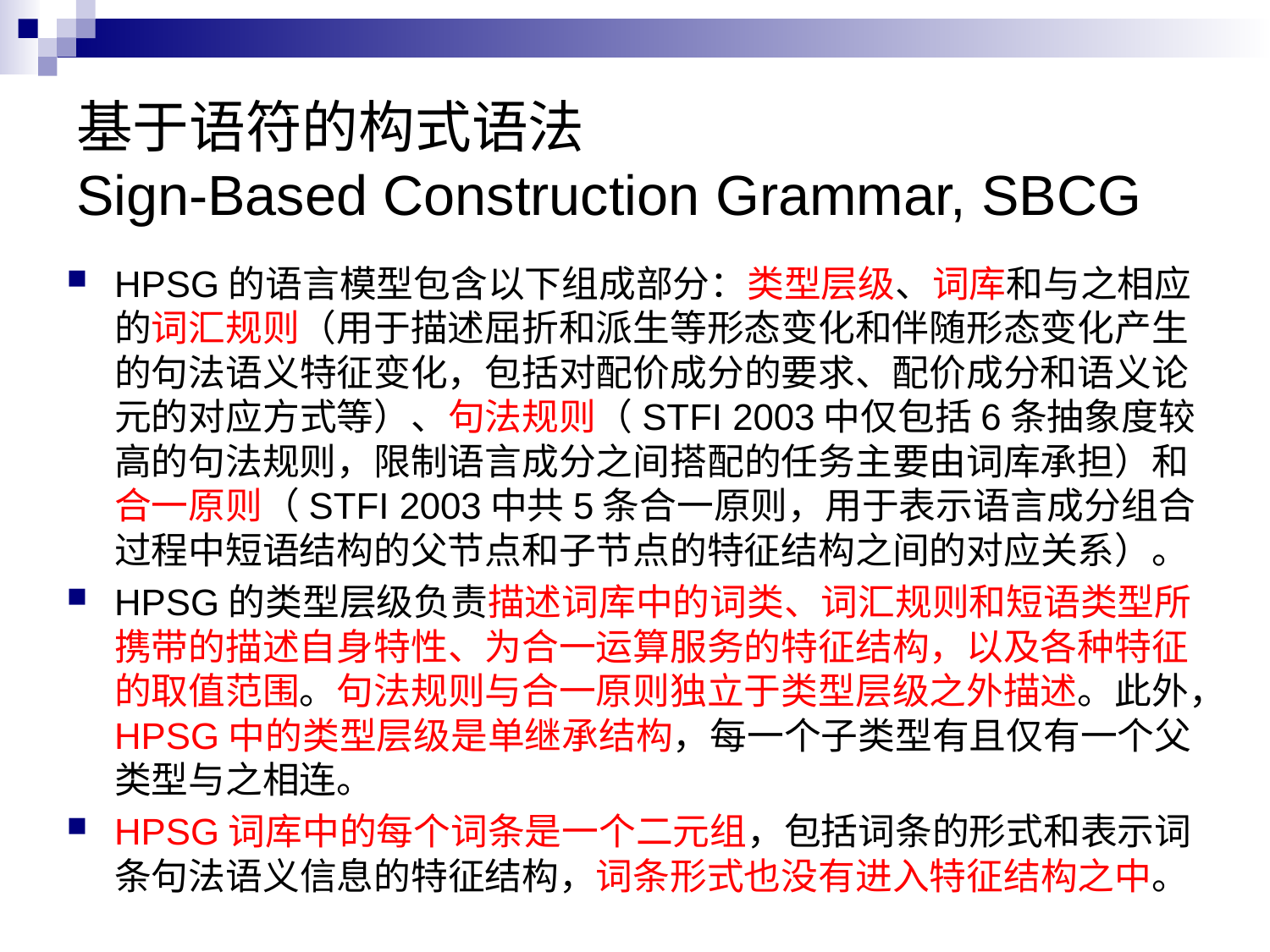

# 基于语符的构式语法 Sign-Based Construction Grammar, SBCG
HPSG的语言模型包含以下组成部分：类型层级、词库和与之相应的词汇规则（用于描述屈折和派生等形态变化和伴随形态变化产生的句法语义特征变化，包括对配价成分的要求、配价成分和语义论元的对应方式等）、句法规则（STFI 2003中仅包括6条抽象度较高的句法规则，限制语言成分之间搭配的任务主要由词库承担）和合一原则（STFI 2003中共5条合一原则，用于表示语言成分组合过程中短语结构的父节点和子节点的特征结构之间的对应关系）。
HPSG的类型层级负责描述词库中的词类、词汇规则和短语类型所携带的描述自身特性、为合一运算服务的特征结构，以及各种特征的取值范围。句法规则与合一原则独立于类型层级之外描述。此外，HPSG中的类型层级是单继承结构，每一个子类型有且仅有一个父类型与之相连。
HPSG词库中的每个词条是一个二元组，包括词条的形式和表示词条句法语义信息的特征结构，词条形式也没有进入特征结构之中。